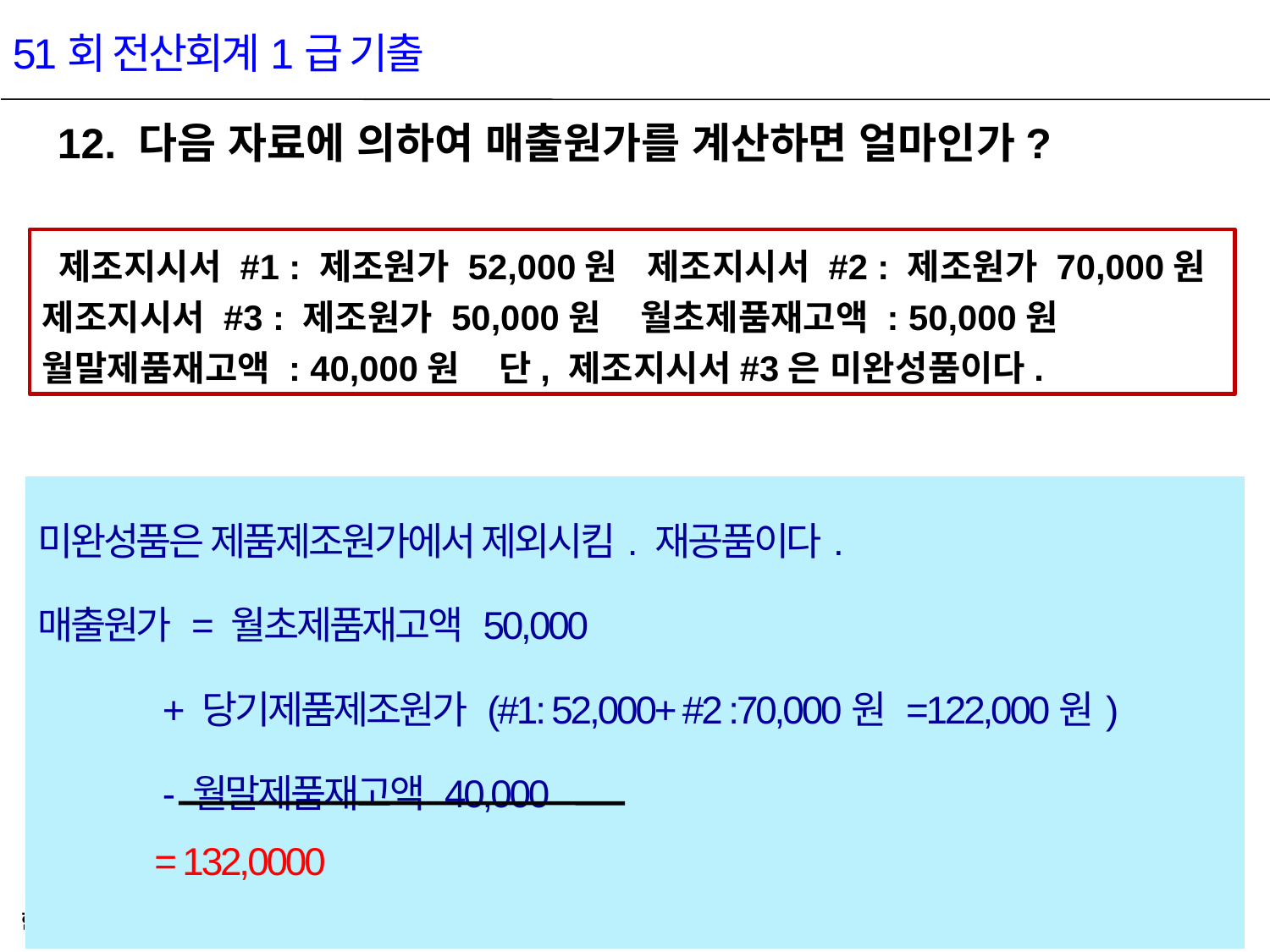

51회 전산회계1급 기출
12. 다음 자료에 의하여 매출원가를 계산하면 얼마인가?
 제조지시서 #1 : 제조원가 52,000원   제조지시서 #2 : 제조원가 70,000원
제조지시서 #3 : 제조원가 50,000원    월초제품재고액 : 50,000원
월말제품재고액 : 40,000원    단, 제조지시서#3은 미완성품이다.
| 미완성품은 제품제조원가에서 제외시킴. 재공품이다. 매출원가 = 월초제품재고액 50,000 + 당기제품제조원가 (#1: 52,000+ #2 :70,000원 =122,000원) - 월말제품재고액 40,000 = 132,0000 |
| --- |
29